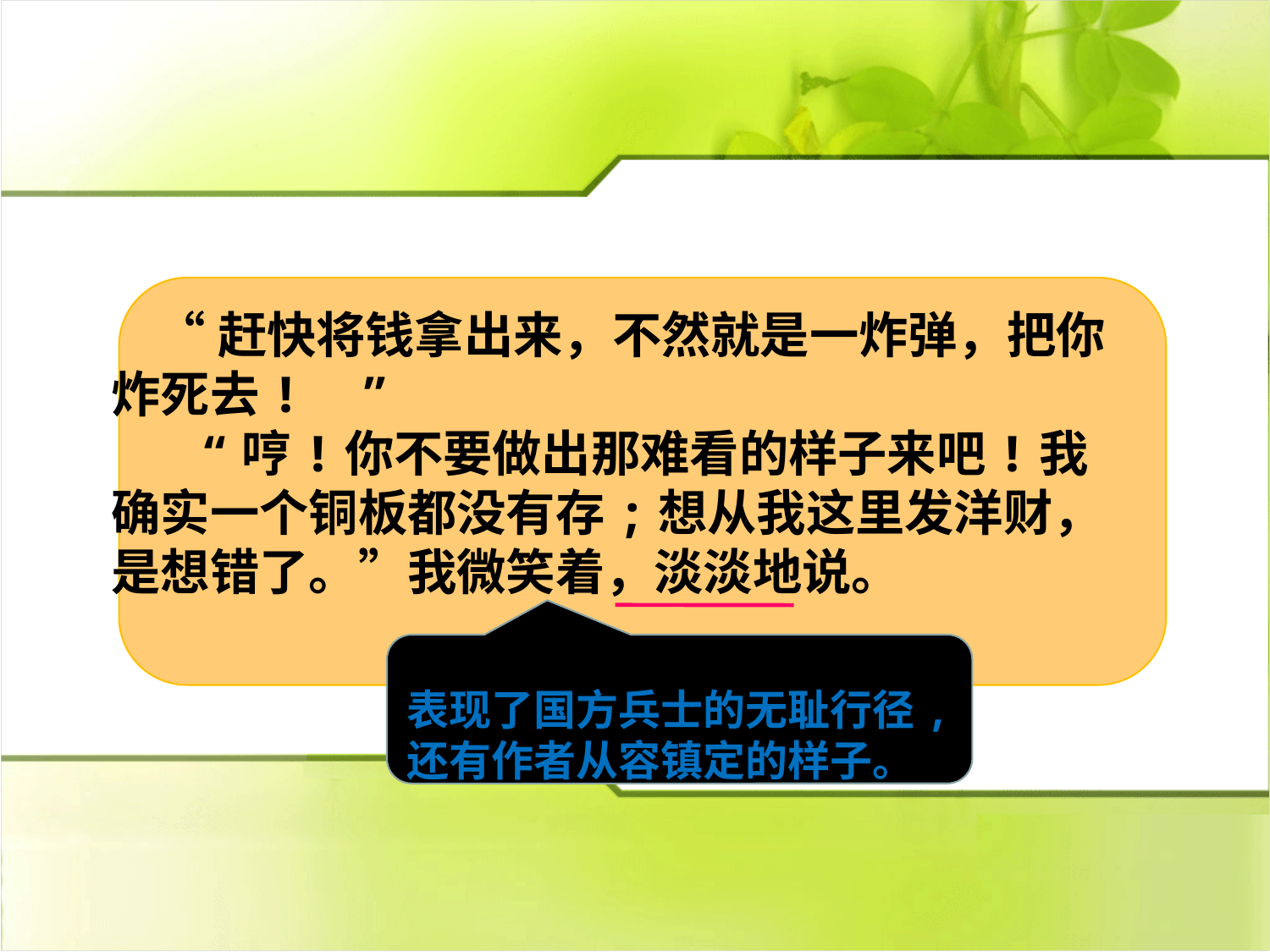

“赶快将钱拿出来，不然就是一炸弹，把你炸死去!  ”
   “哼!你不要做出那难看的样子来吧!我确实一个铜板都没有存;想从我这里发洋财，是想错了。”我微笑着，淡淡地说。
语言描写：
表现了国方兵士的无耻行径,还有作者从容镇定的样子。